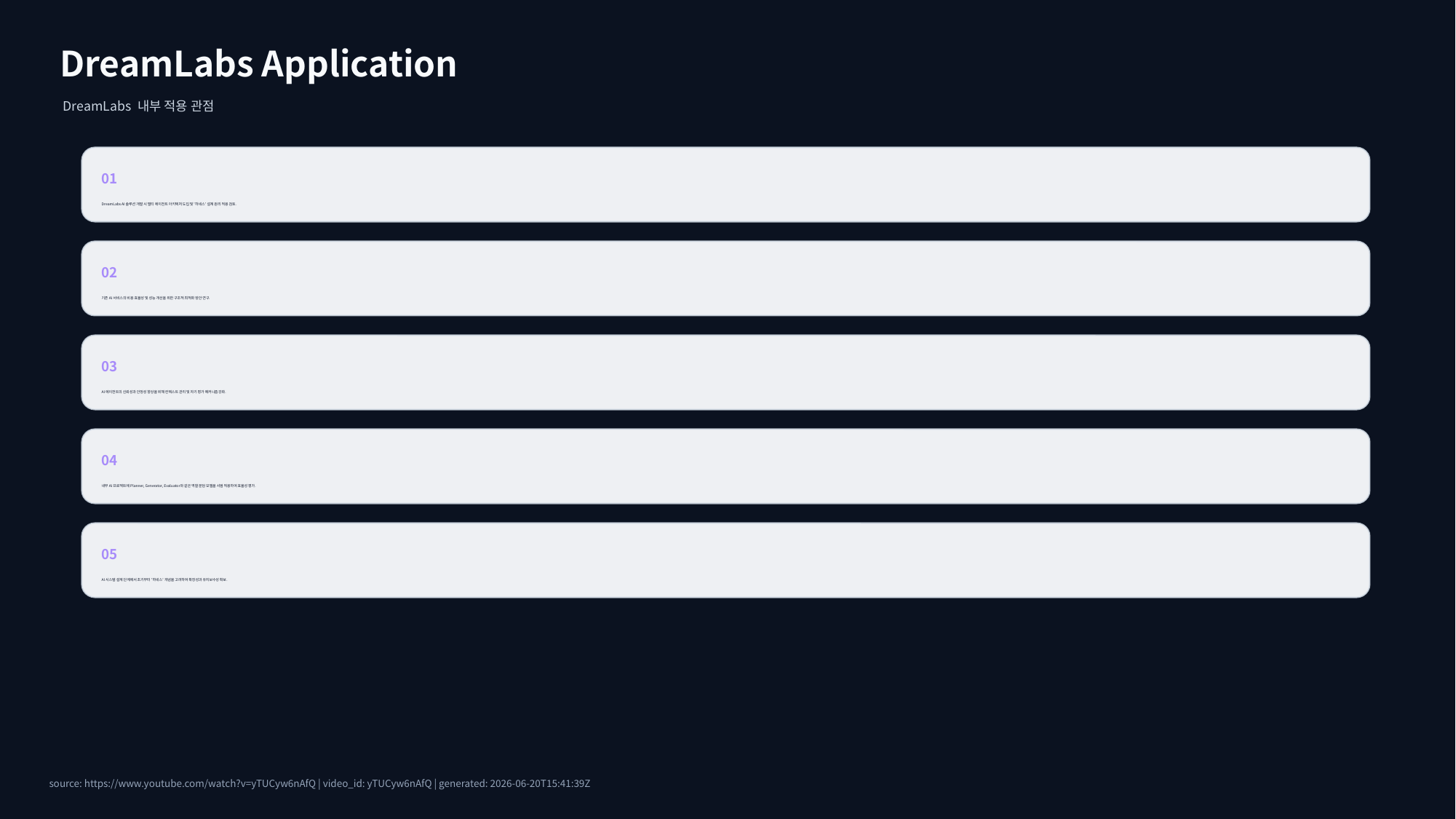

DreamLabs Application
DreamLabs 내부 적용 관점

01
DreamLabs AI 솔루션 개발 시 멀티 에이전트 아키텍처 도입 및 '하네스' 설계 원리 적용 검토.

02
기존 AI 서비스의 비용 효율성 및 성능 개선을 위한 구조적 최적화 방안 연구.

03
AI 에이전트의 신뢰성과 안정성 향상을 위해 컨텍스트 관리 및 자기 평가 메커니즘 강화.

04
내부 AI 프로젝트에 Planner, Generator, Evaluator와 같은 역할 분담 모델을 시범 적용하여 효율성 평가.

05
AI 시스템 설계 단계에서 초기부터 '하네스' 개념을 고려하여 확장성과 유지보수성 확보.
source: https://www.youtube.com/watch?v=yTUCyw6nAfQ | video_id: yTUCyw6nAfQ | generated: 2026-06-20T15:41:39Z